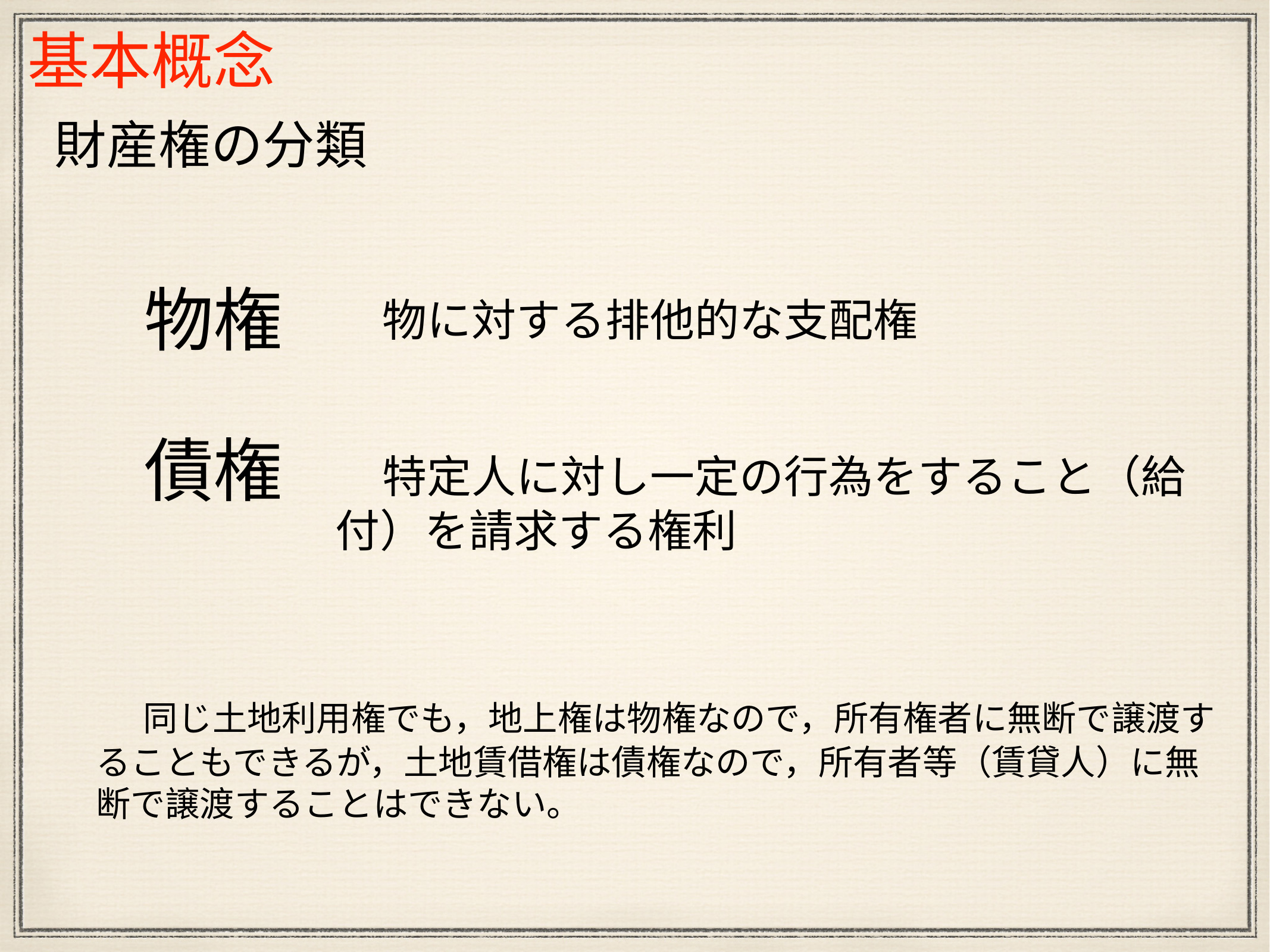

基本概念
財産権の分類
物権
　物に対する排他的な支配権
債権
　特定人に対し一定の行為をすること（給付）を請求する権利
　同じ土地利用権でも，地上権は物権なので，所有権者に無断で譲渡することもできるが，土地賃借権は債権なので，所有者等（賃貸人）に無断で譲渡することはできない。